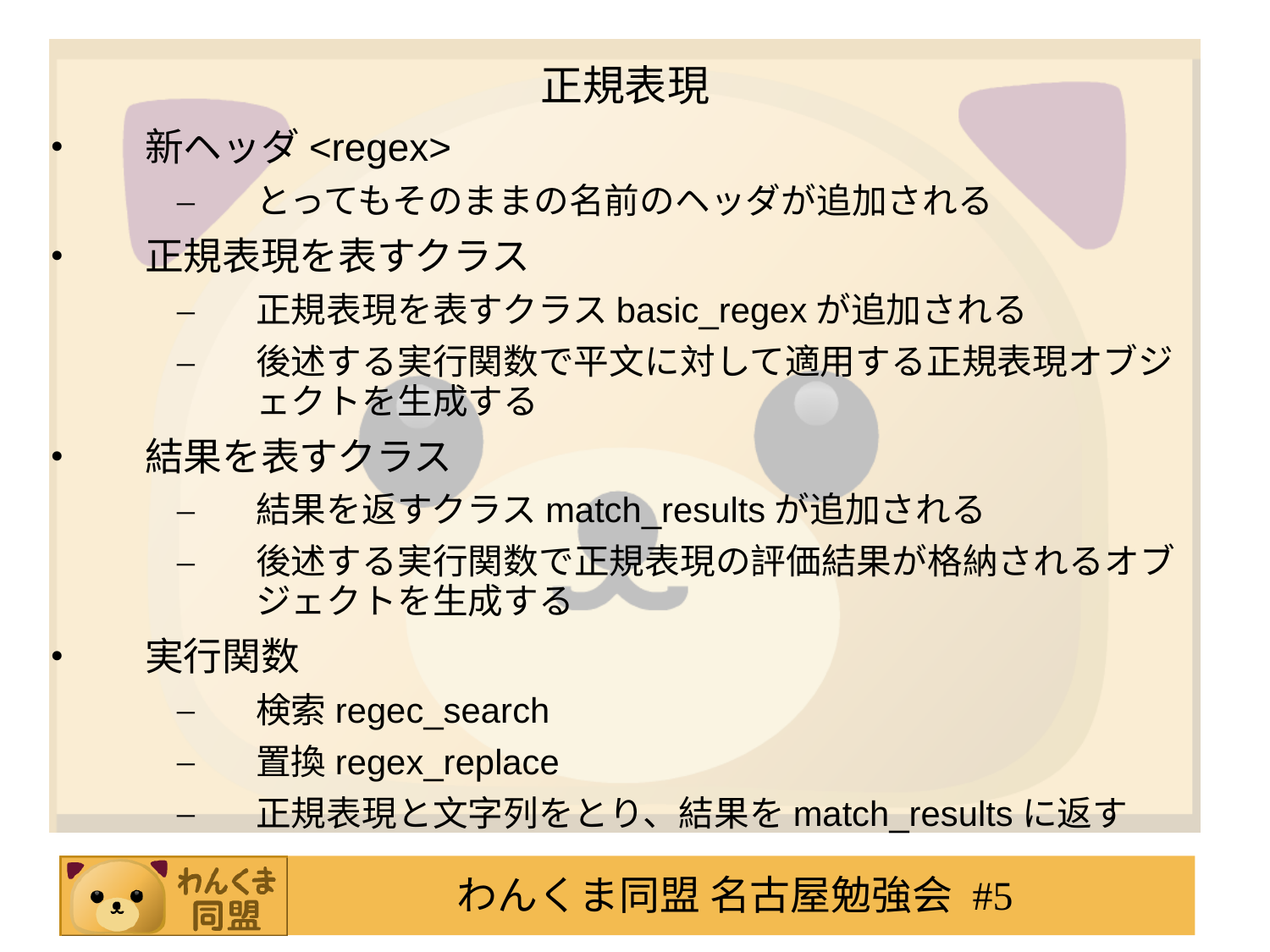

# 正規表現
新ヘッダ<regex>
とってもそのままの名前のヘッダが追加される
正規表現を表すクラス
正規表現を表すクラスbasic_regexが追加される
後述する実行関数で平文に対して適用する正規表現オブジェクトを生成する
結果を表すクラス
結果を返すクラスmatch_resultsが追加される
後述する実行関数で正規表現の評価結果が格納されるオブジェクトを生成する
実行関数
検索regec_search
置換regex_replace
正規表現と文字列をとり、結果をmatch_resultsに返す